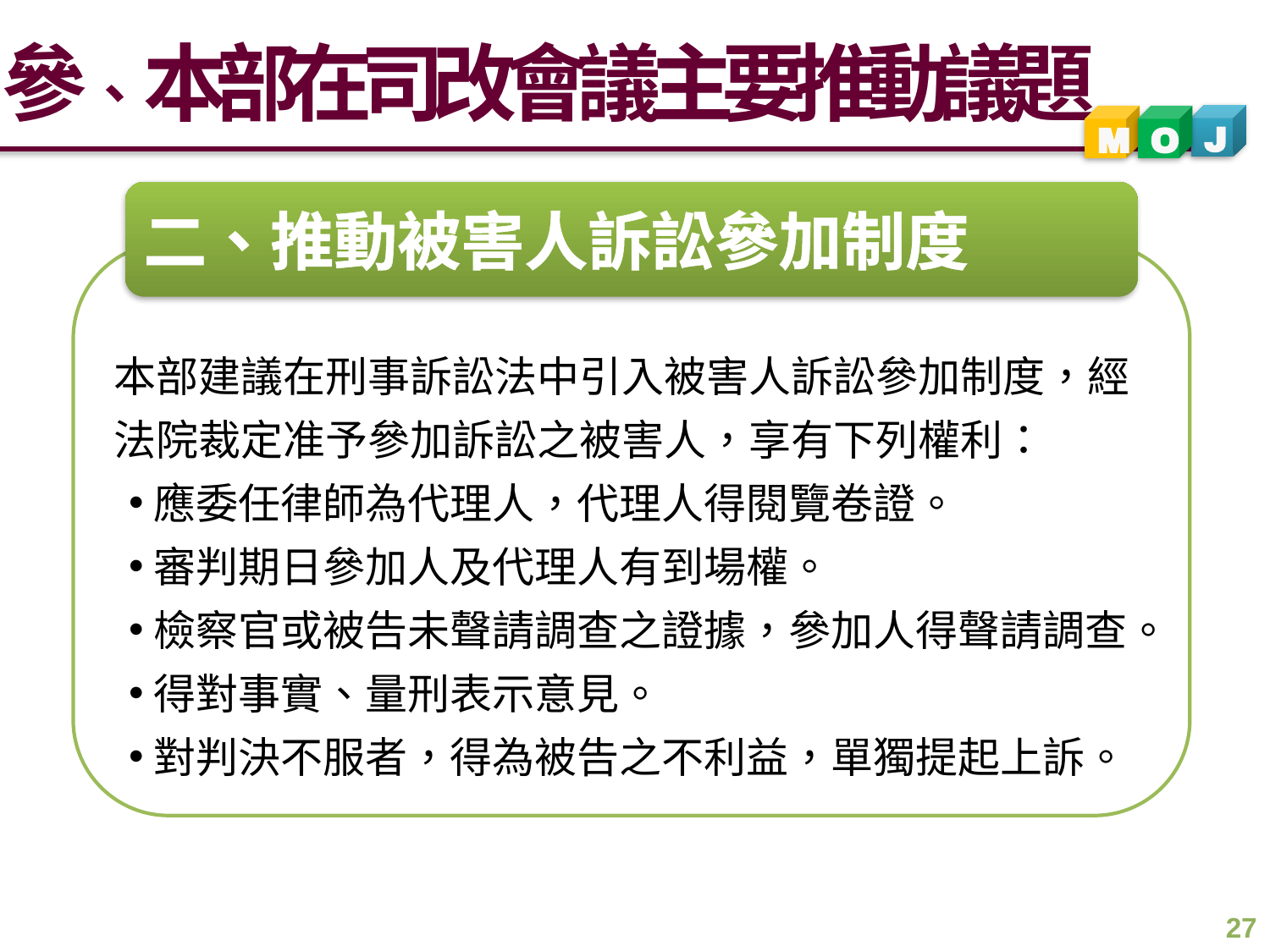

參、本部在司改會議主要推動議題
J
M
O
二、推動被害人訴訟參加制度

本部建議在刑事訴訟法中引入被害人訴訟參加制度，經法院裁定准予參加訴訟之被害人，享有下列權利：
應委任律師為代理人，代理人得閱覽卷證。
審判期日參加人及代理人有到場權。
檢察官或被告未聲請調查之證據，參加人得聲請調查。
得對事實、量刑表示意見。
對判決不服者，得為被告之不利益，單獨提起上訴。
27